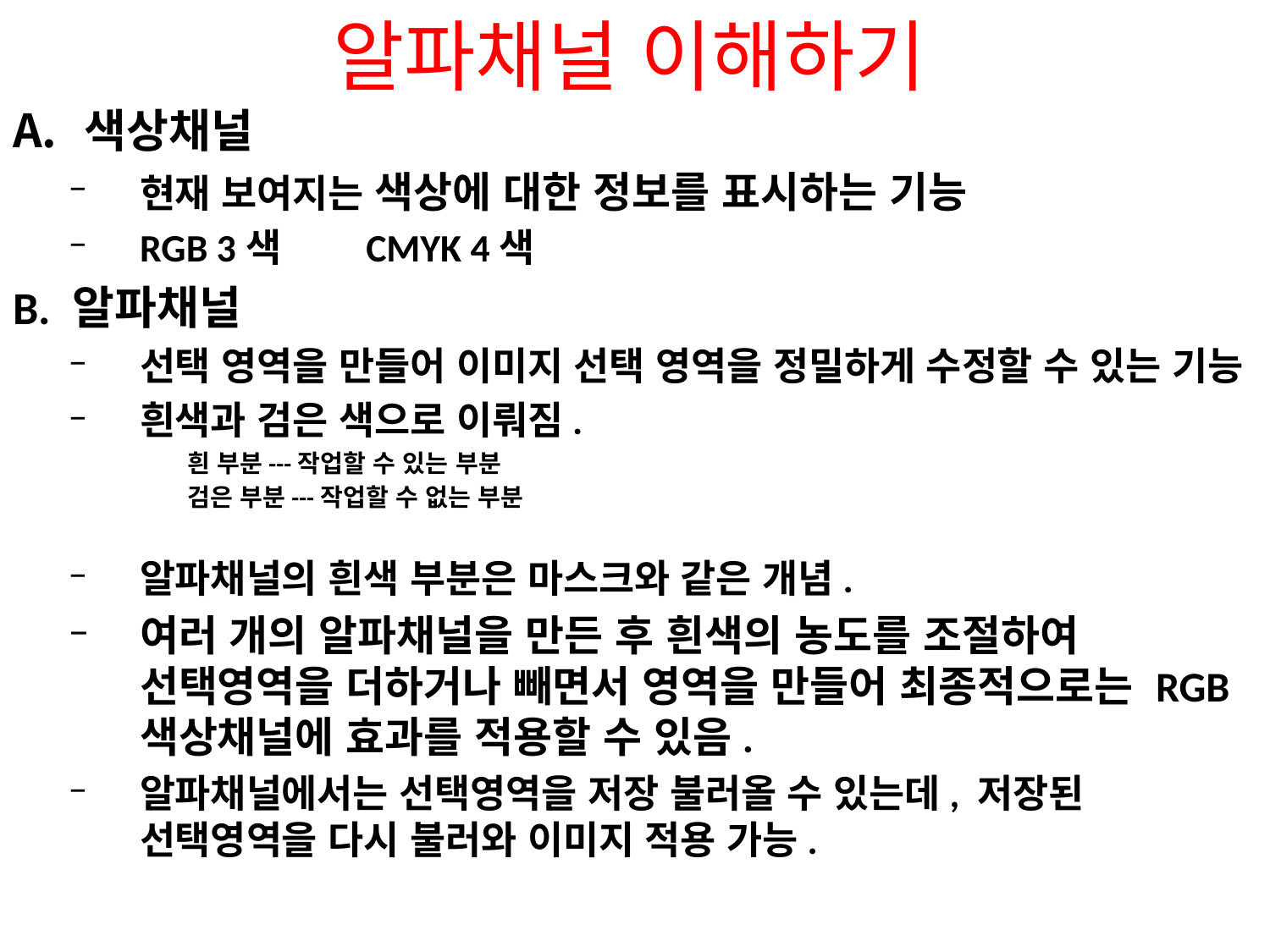

# 알파채널 이해하기
색상채널
현재 보여지는 색상에 대한 정보를 표시하는 기능
RGB 3색       CMYK 4색
B. 알파채널
선택 영역을 만들어 이미지 선택 영역을 정밀하게 수정할 수 있는 기능
흰색과 검은 색으로 이뤄짐.
흰 부분---작업할 수 있는 부분
검은 부분---작업할 수 없는 부분

알파채널의 흰색 부분은 마스크와 같은 개념.
여러 개의 알파채널을 만든 후 흰색의 농도를 조절하여 선택영역을 더하거나 빼면서 영역을 만들어 최종적으로는 RGB 색상채널에 효과를 적용할 수 있음.
알파채널에서는 선택영역을 저장 불러올 수 있는데, 저장된 선택영역을 다시 불러와 이미지 적용 가능.